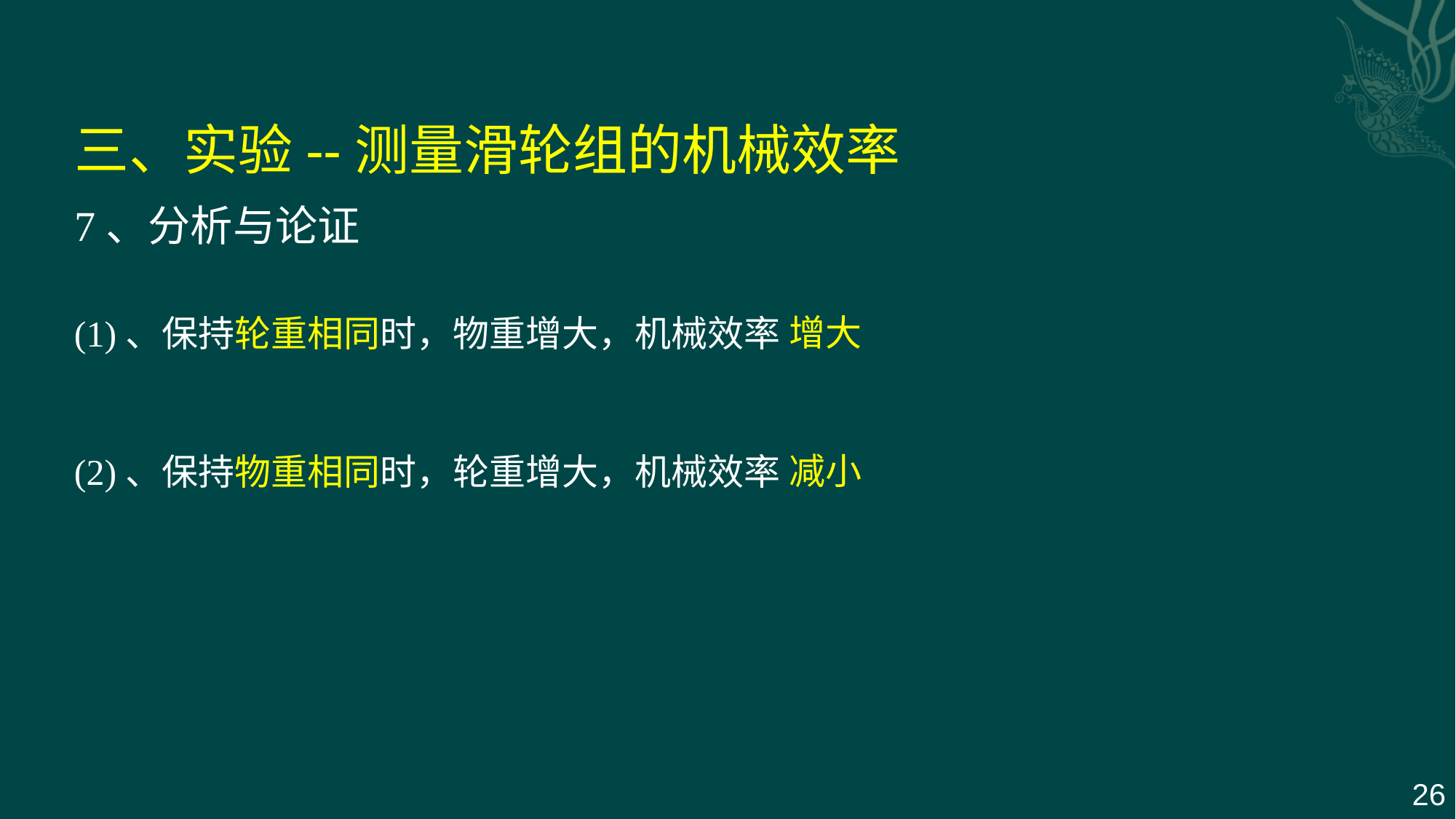

三、实验--测量滑轮组的机械效率
7、分析与论证
增大
(1)、保持轮重相同时，物重增大，机械效率
减小
(2)、保持物重相同时，轮重增大，机械效率
26